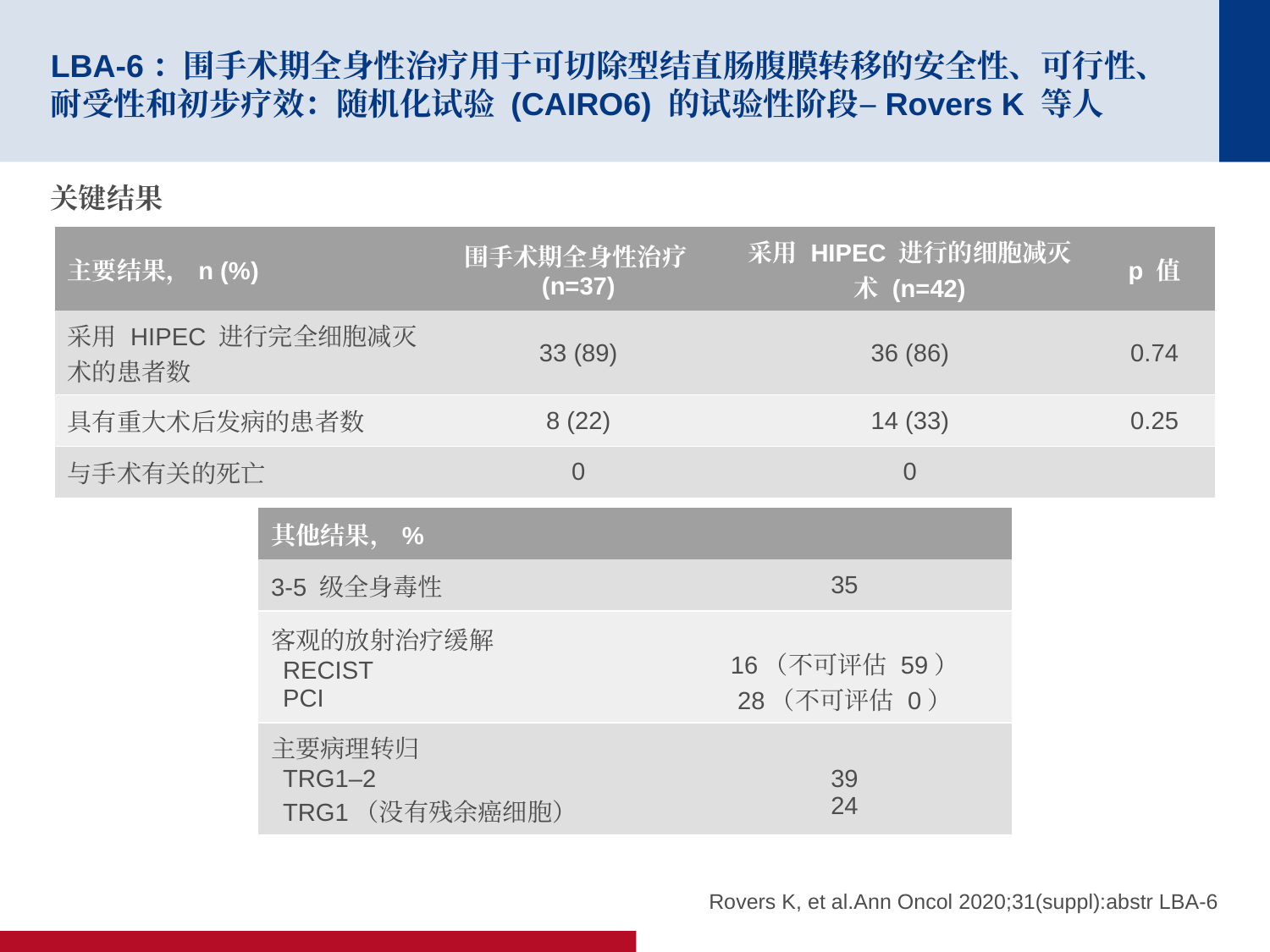

# LBA-6：围手术期全身性治疗用于可切除型结直肠腹膜转移的安全性、可行性、耐受性和初步疗效：随机化试验 (CAIRO6) 的试验性阶段–Rovers K 等人
关键结果

| 主要结果，n (%) | 围手术期全身性治疗 (n=37) | 采用 HIPEC 进行的细胞减灭术 (n=42) | p 值 |
| --- | --- | --- | --- |
| 采用 HIPEC 进行完全细胞减灭术的患者数 | 33 (89) | 36 (86) | 0.74 |
| 具有重大术后发病的患者数 | 8 (22) | 14 (33) | 0.25 |
| 与手术有关的死亡 | 0 | 0 |  |
| 其他结果，% |  |
| --- | --- |
| 3-5 级全身毒性 | 35 |
| 客观的放射治疗缓解 RECIST PCI | 16（不可评估 59） 28（不可评估 0） |
| 主要病理转归 TRG1–2 TRG1（没有残余癌细胞） | 39 24 |
Rovers K, et al.Ann Oncol 2020;31(suppl):abstr LBA-6